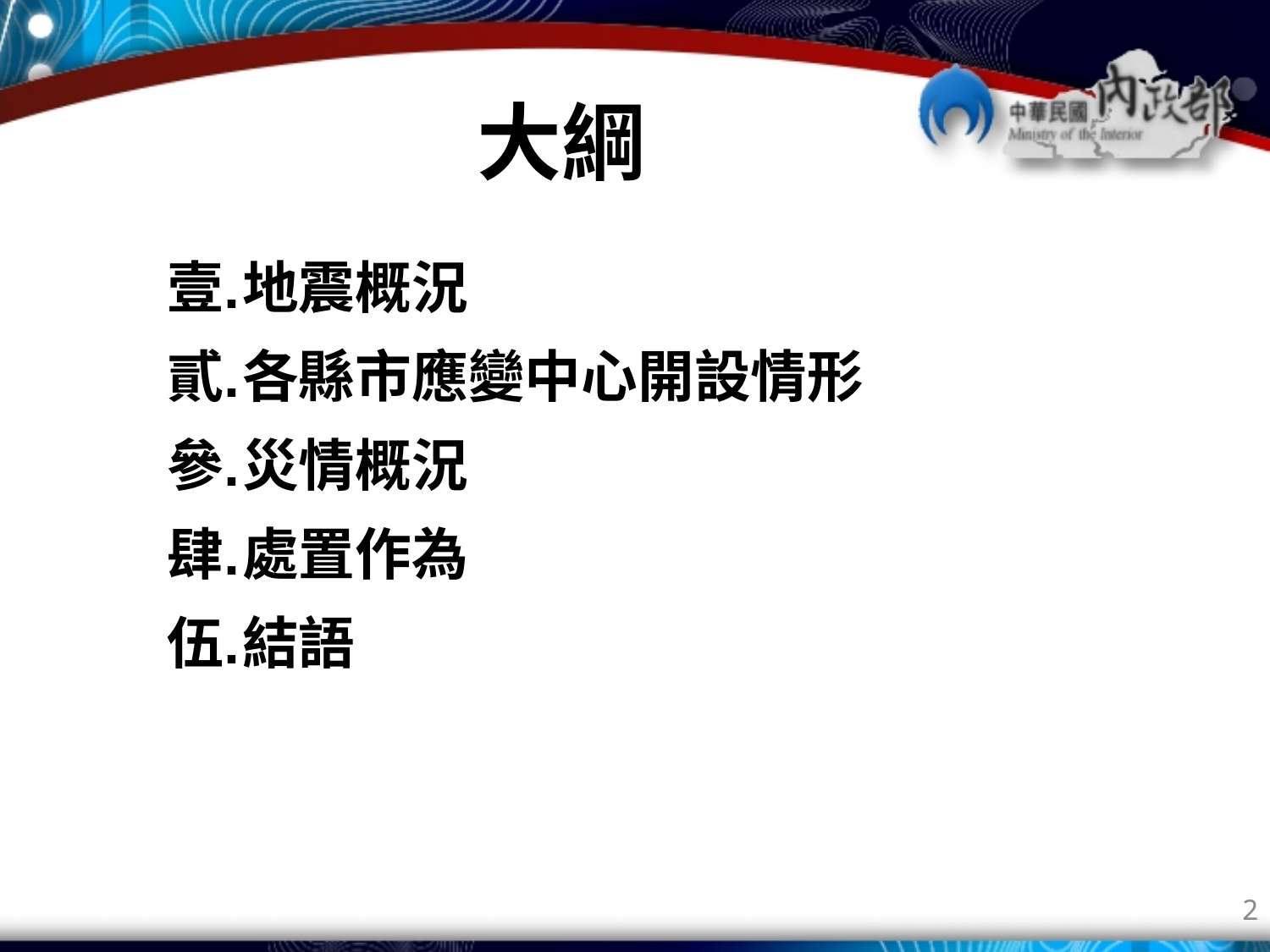

大綱
地震概況
各縣市應變中心開設情形
災情概況
處置作為
結語
2